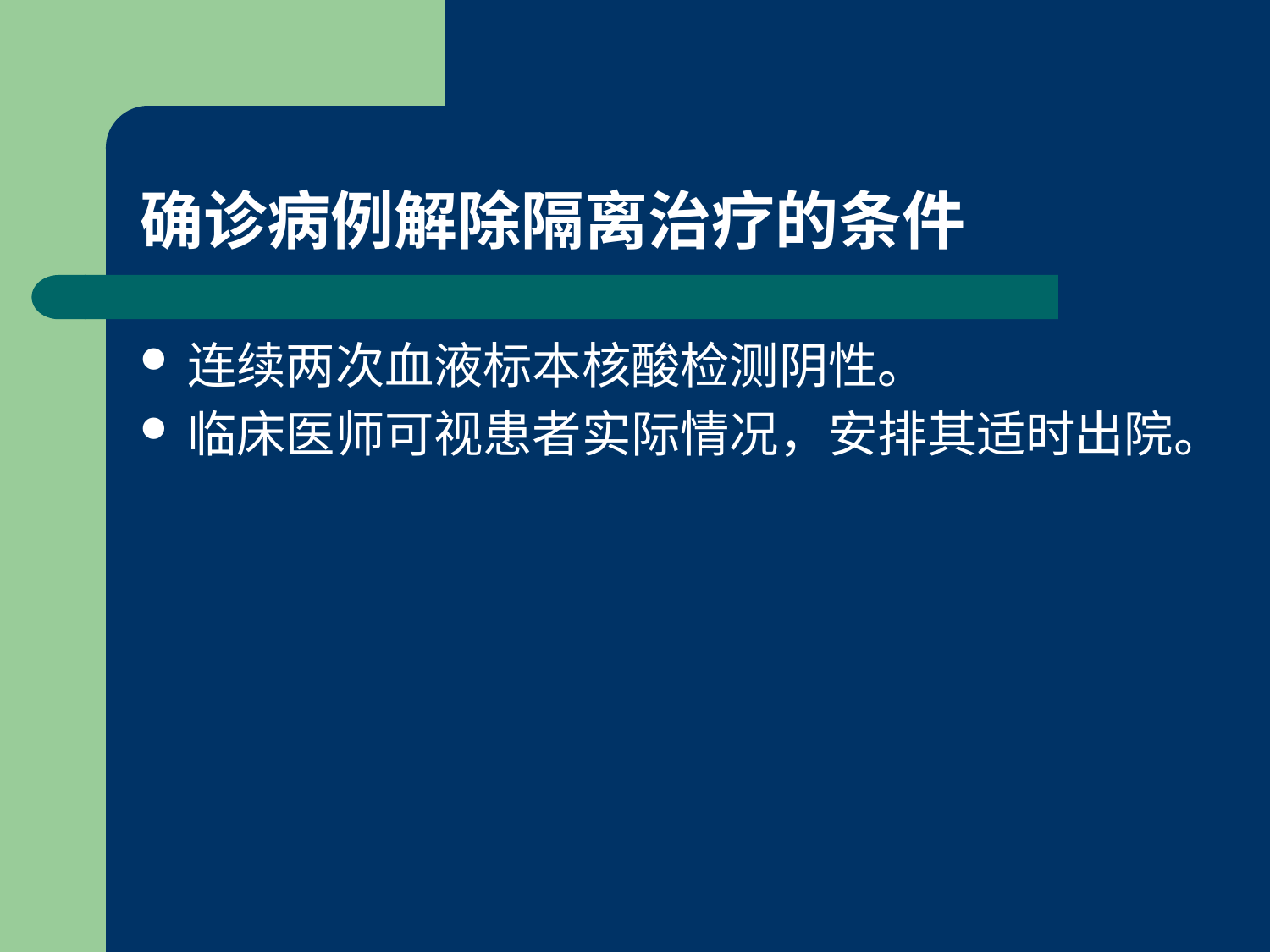

# 确诊病例解除隔离治疗的条件
连续两次血液标本核酸检测阴性。
临床医师可视患者实际情况，安排其适时出院。